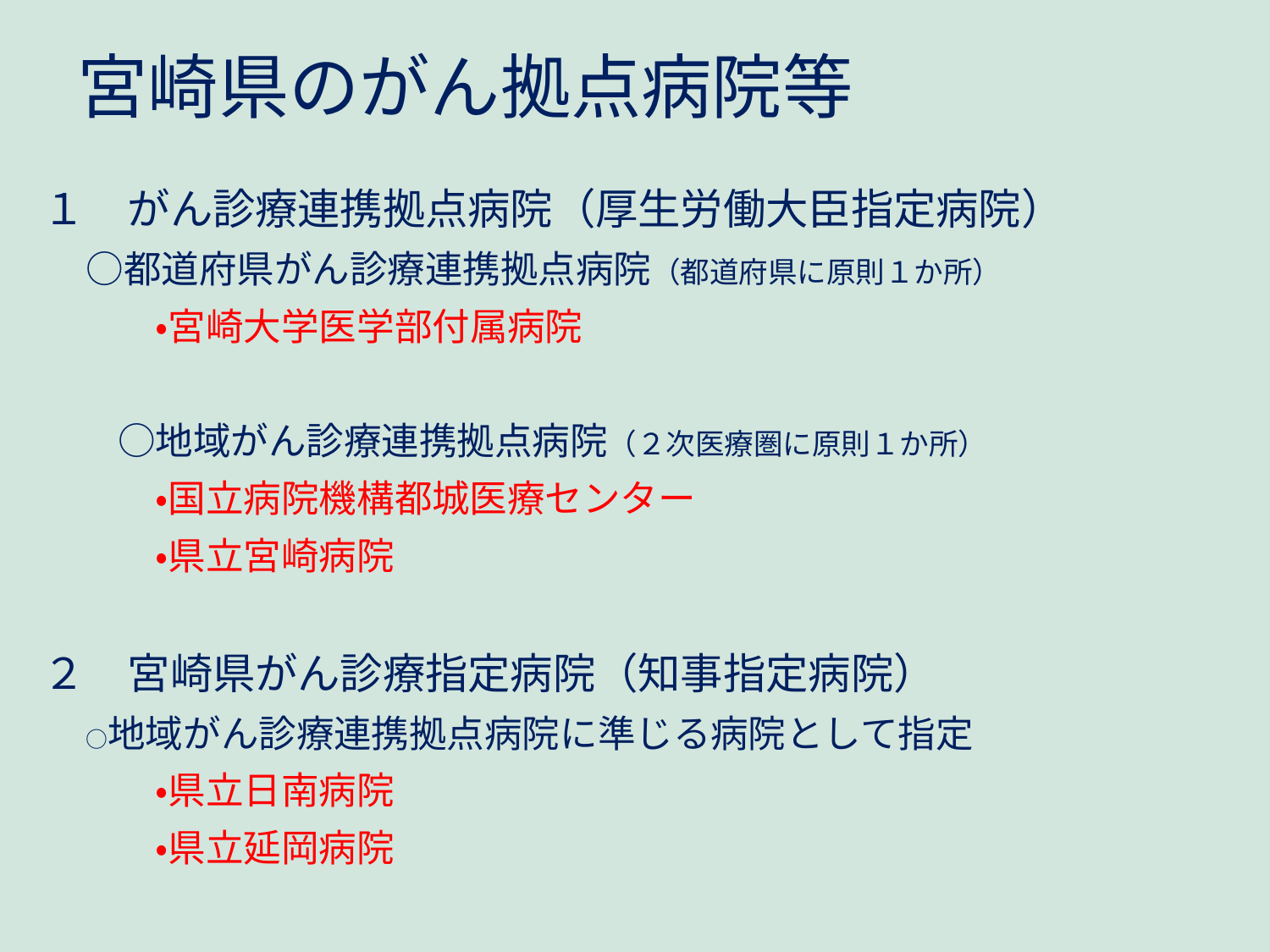

# 宮崎県のがん拠点病院等
１　がん診療連携拠点病院（厚生労働大臣指定病院）
　　○都道府県がん診療連携拠点病院（都道府県に原則１か所）
　　　・宮崎大学医学部付属病院

　　○地域がん診療連携拠点病院（２次医療圏に原則１か所）
　　　・国立病院機構都城医療センター
　　　・県立宮崎病院

２　宮崎県がん診療指定病院（知事指定病院）
　　○地域がん診療連携拠点病院に準じる病院として指定
　　　・県立日南病院
　　　・県立延岡病院